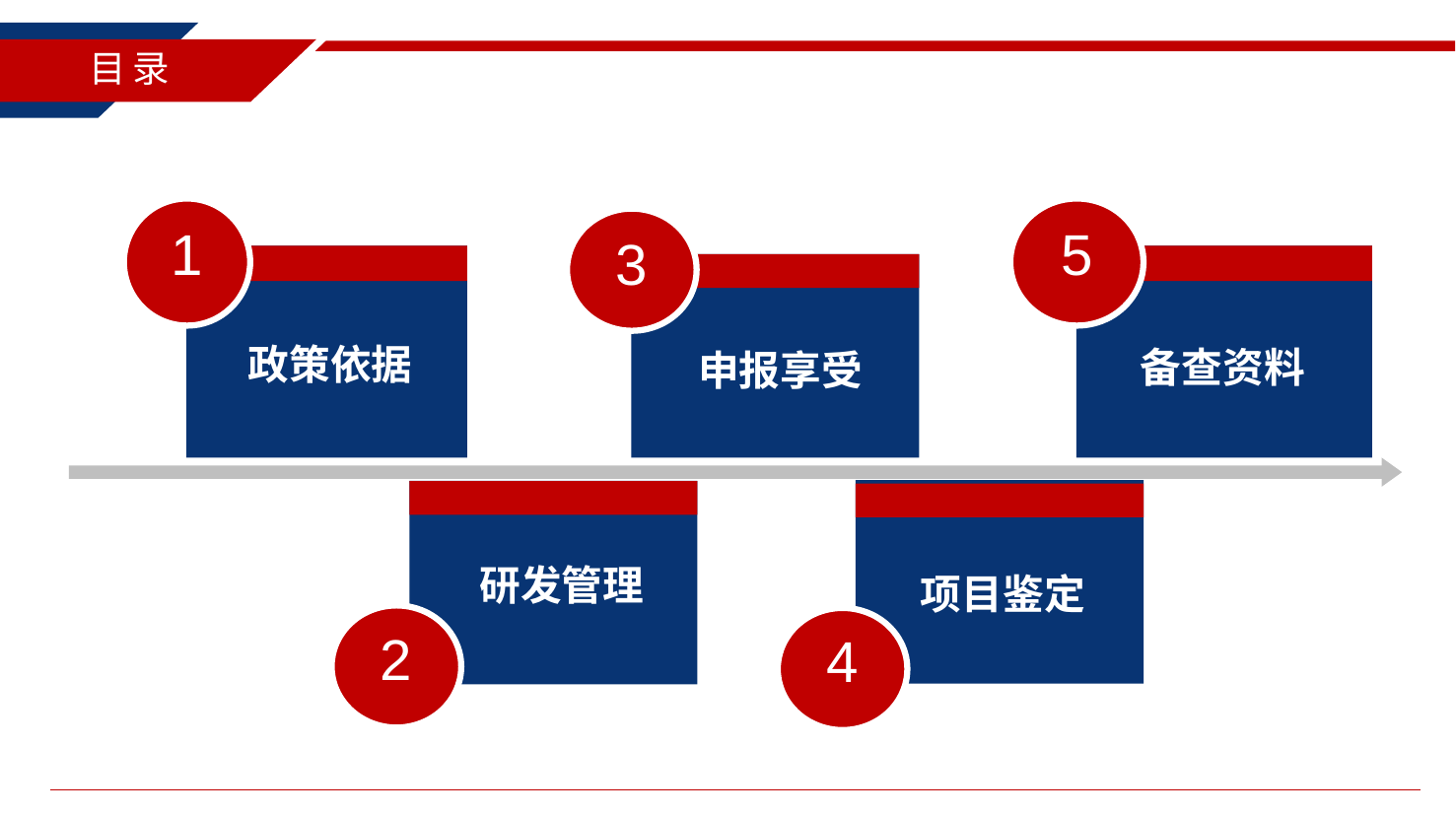

目录

1
政策依据

5
备查资料

3
申报享受

4
项目鉴定

2
研发管理